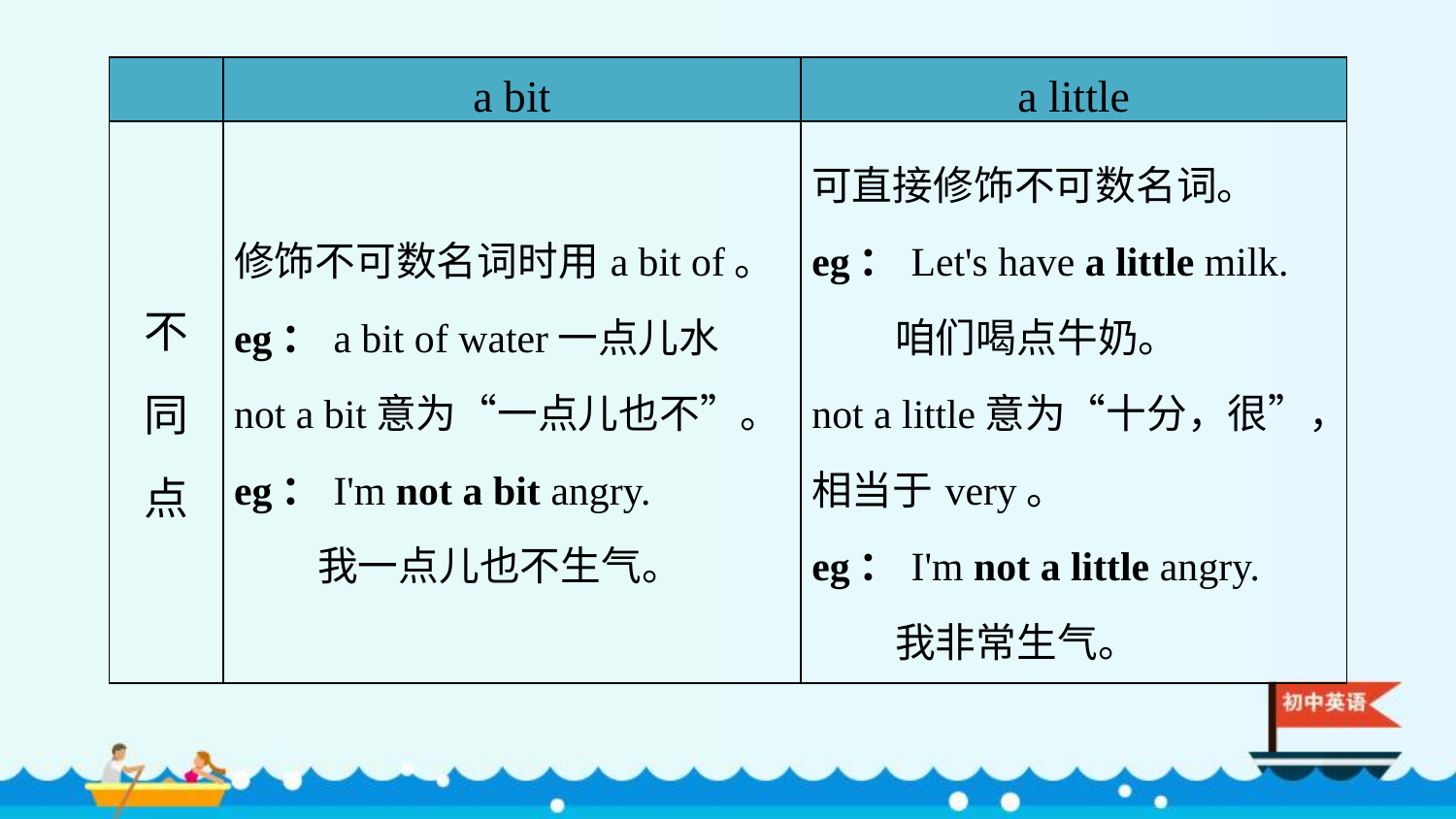

|  | a bit | a little |
| --- | --- | --- |
| 不 同 点 | 修饰不可数名词时用a bit of。 eg：a bit of water一点儿水 not a bit意为“一点儿也不”。 eg：I'm not a bit angry. 我一点儿也不生气。 | 可直接修饰不可数名词。 eg：Let's have a little milk. 咱们喝点牛奶。 not a little意为“十分，很”，相当于very。 eg：I'm not a little angry. 我非常生气。 |